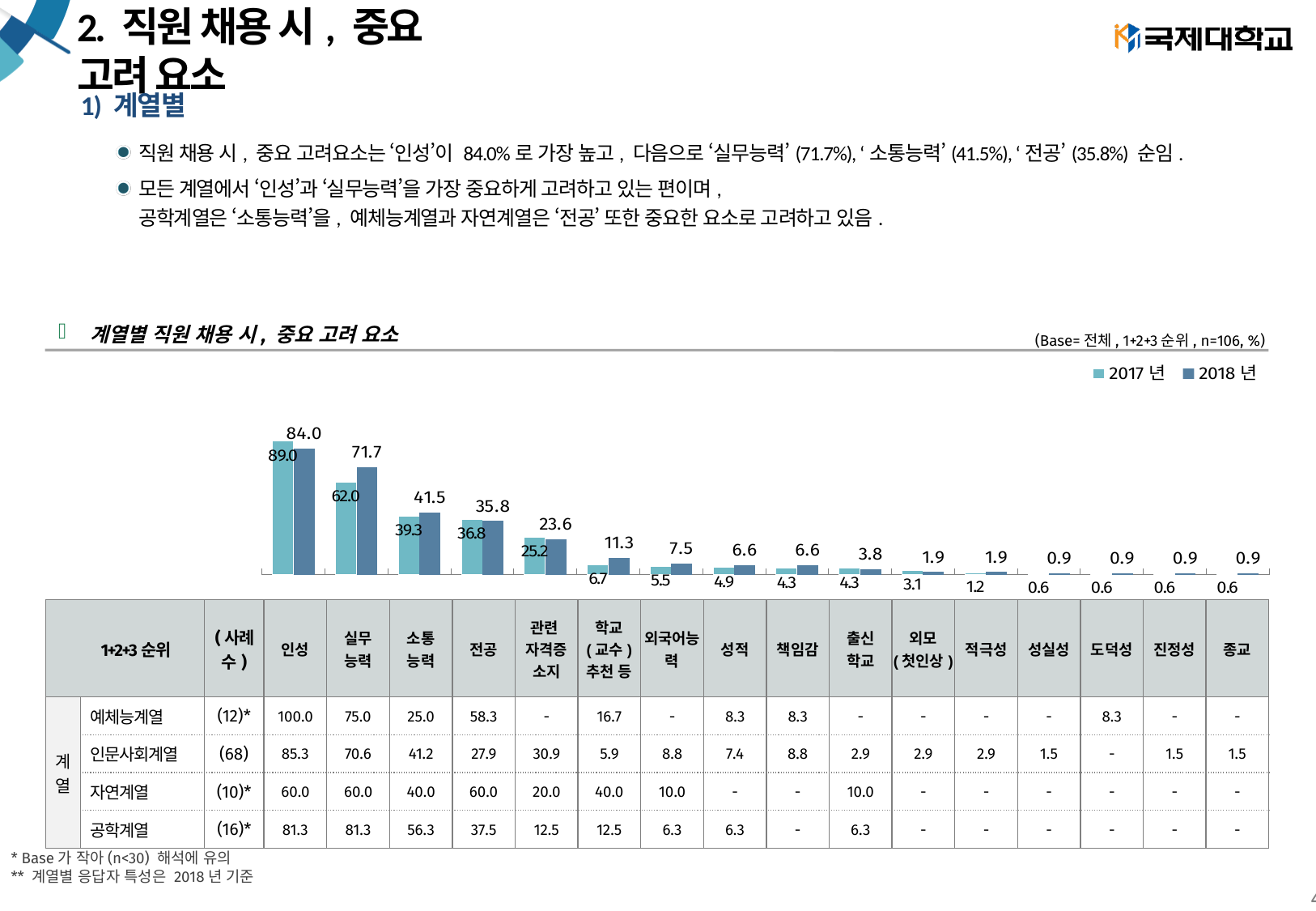

# 2. 직원 채용 시, 중요 고려 요소
1) 계열별
직원 채용 시, 중요 고려요소는 ‘인성’이 84.0%로 가장 높고, 다음으로 ‘실무능력’(71.7%), ‘소통능력’(41.5%), ‘전공’(35.8%) 순임.
모든 계열에서 ‘인성’과 ‘실무능력’을 가장 중요하게 고려하고 있는 편이며,
공학계열은 ‘소통능력’을, 예체능계열과 자연계열은 ‘전공’ 또한 중요한 요소로 고려하고 있음.
계열별 직원 채용 시, 중요 고려 요소
(Base=전체, 1+2+3순위, n=106, %)

### Chart

| Category | 2017년 | 2018년 |
|---|---|---|
| 인성 | 88.95705521472392 | 83.9622641509434 |
| 실무능력(현장 실습, 근로경험 등) | 61.963190184049076 | 71.69811320754717 |
| 전공 | 39.263803680981596 | 41.509433962264154 |
| 소통능력 | 36.809815950920246 | 35.84905660377358 |
| 관련 자격증 소지 | 25.153374233128833 | 23.58490566037736 |
| 학교(교수) 추천 등 | 6.748466257668712 | 11.320754716981133 |
| 성적 | 5.521472392638037 | 7.547169811320755 |
| 외국어능력 | 4.9079754601226995 | 6.60377358490566 |
| 출신학교 | 4.294478527607362 | 6.60377358490566 |
| 외모(첫인상) | 4.294478527607362 | 3.7735849056603774 |
| 책임감 | 3.067484662576687 | 1.8867924528301887 |
| 협동심 | 1.2269938650306749 | 1.8867924528301887 |
| 말투 | 0.6134969325153374 | 0.9433962264150944 |
| 성실성 | 0.6134969325153374 | 0.9433962264150944 |
| 자기개발 | 0.6134969325153374 | 0.9433962264150944 |
| 국내 지리를 잘 알고 있어야 함 | 0.6134969325153374 | 0.9433962264150944 |
| 1+2+3순위 |  | (사례수) | 인성 | 실무 능력 | 소통 능력 | 전공 | 관련 자격증 소지 | 학교 (교수) 추천 등 | 외국어능력 | 성적 | 책임감 | 출신 학교 | 외모 (첫인상) | 적극성 | 성실성 | 도덕성 | 진정성 | 종교 |
| --- | --- | --- | --- | --- | --- | --- | --- | --- | --- | --- | --- | --- | --- | --- | --- | --- | --- | --- |
| 계 열 | 예체능계열 | (12)\* | 100.0 | 75.0 | 25.0 | 58.3 | - | 16.7 | - | 8.3 | 8.3 | - | - | - | - | 8.3 | - | - |
|  | 인문사회계열 | (68) | 85.3 | 70.6 | 41.2 | 27.9 | 30.9 | 5.9 | 8.8 | 7.4 | 8.8 | 2.9 | 2.9 | 2.9 | 1.5 | - | 1.5 | 1.5 |
|  | 자연계열 | (10)\* | 60.0 | 60.0 | 40.0 | 60.0 | 20.0 | 40.0 | 10.0 | - | - | 10.0 | - | - | - | - | - | - |
|  | 공학계열 | (16)\* | 81.3 | 81.3 | 56.3 | 37.5 | 12.5 | 12.5 | 6.3 | 6.3 | - | 6.3 | - | - | - | - | - | - |
* Base가 작아(n<30) 해석에 유의
** 계열별 응답자 특성은 2018년 기준